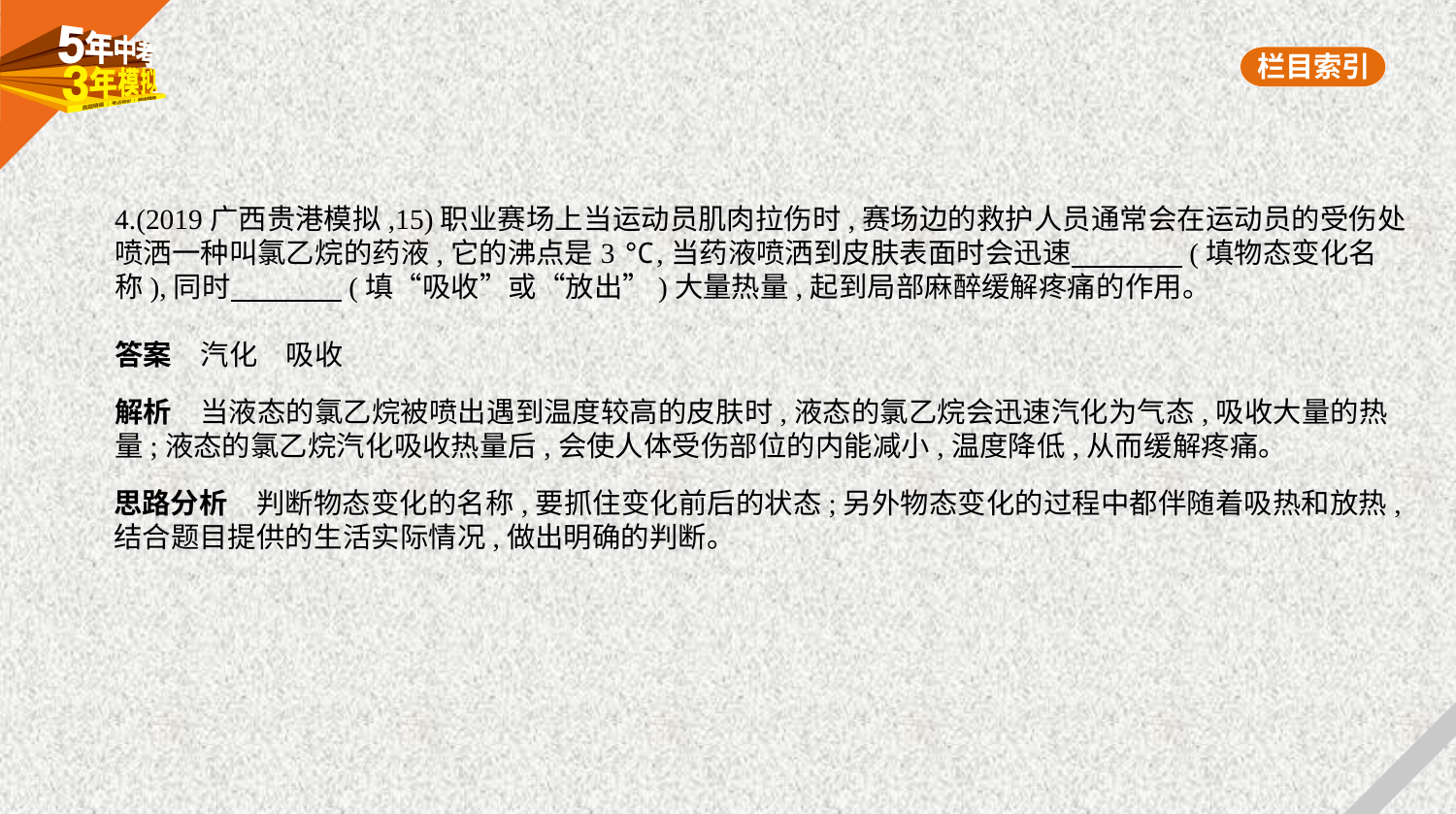

4.(2019广西贵港模拟,15)职业赛场上当运动员肌肉拉伤时,赛场边的救护人员通常会在运动员的受伤处
喷洒一种叫氯乙烷的药液,它的沸点是3 ℃,当药液喷洒到皮肤表面时会迅速　　　    (填物态变化名
称),同时　　　    (填“吸收”或“放出”)大量热量,起到局部麻醉缓解疼痛的作用。
答案　汽化　吸收
解析　当液态的氯乙烷被喷出遇到温度较高的皮肤时,液态的氯乙烷会迅速汽化为气态,吸收大量的热
量;液态的氯乙烷汽化吸收热量后,会使人体受伤部位的内能减小,温度降低,从而缓解疼痛。
思路分析　判断物态变化的名称,要抓住变化前后的状态;另外物态变化的过程中都伴随着吸热和放热,
结合题目提供的生活实际情况,做出明确的判断。